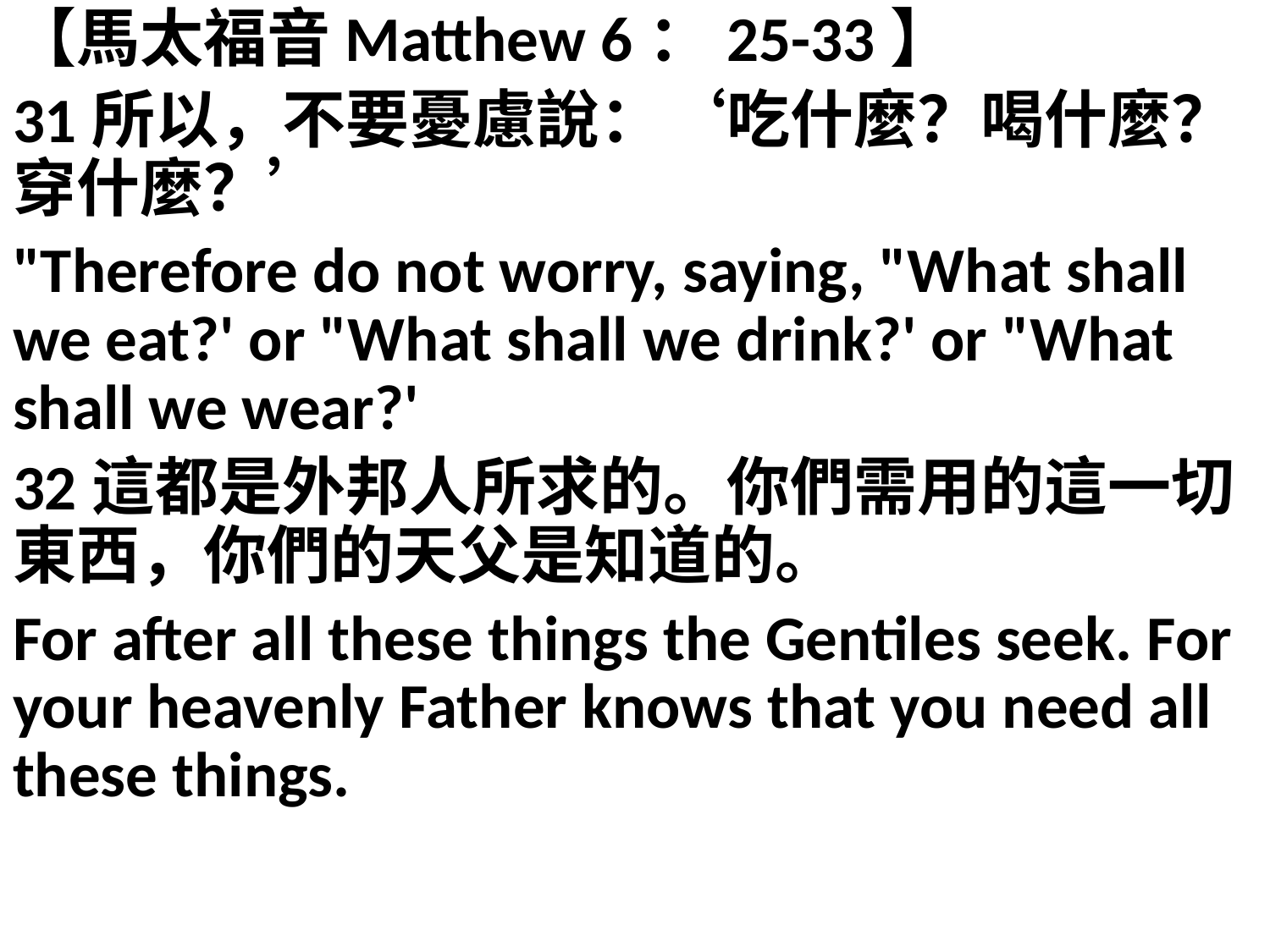

【馬太福音Matthew 6：25-33】
31所以，不要憂慮說：‘吃什麼？喝什麼？穿什麼？’
"Therefore do not worry, saying, "What shall we eat?' or "What shall we drink?' or "What shall we wear?'
32這都是外邦人所求的。你們需用的這一切東西，你們的天父是知道的。
For after all these things the Gentiles seek. For your heavenly Father knows that you need all these things.